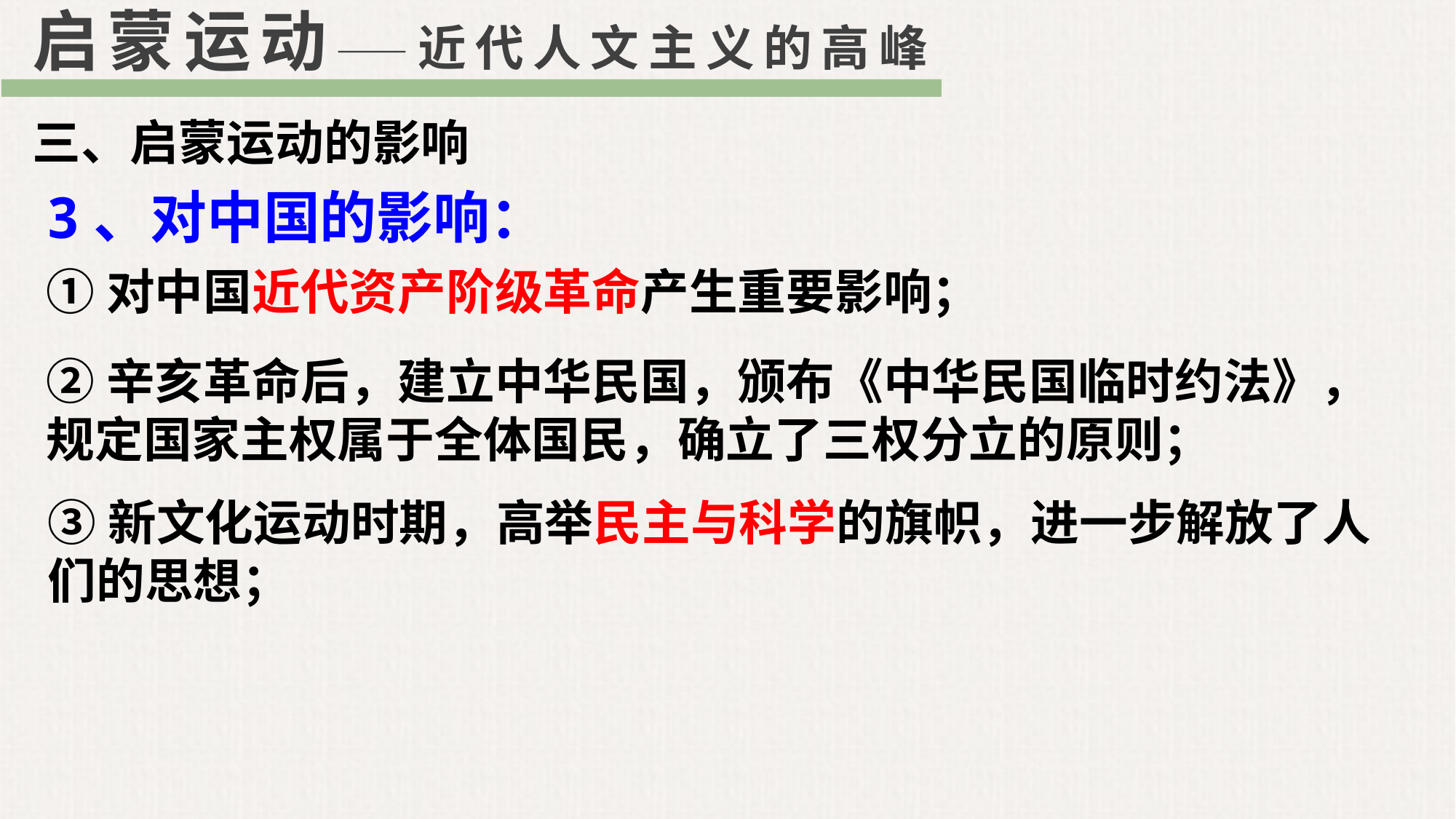

启蒙运动——近代人文主义的高峰

三、启蒙运动的影响
3、对中国的影响：
①对中国近代资产阶级革命产生重要影响；
②辛亥革命后，建立中华民国，颁布《中华民国临时约法》，规定国家主权属于全体国民，确立了三权分立的原则；
③新文化运动时期，高举民主与科学的旗帜，进一步解放了人们的思想；